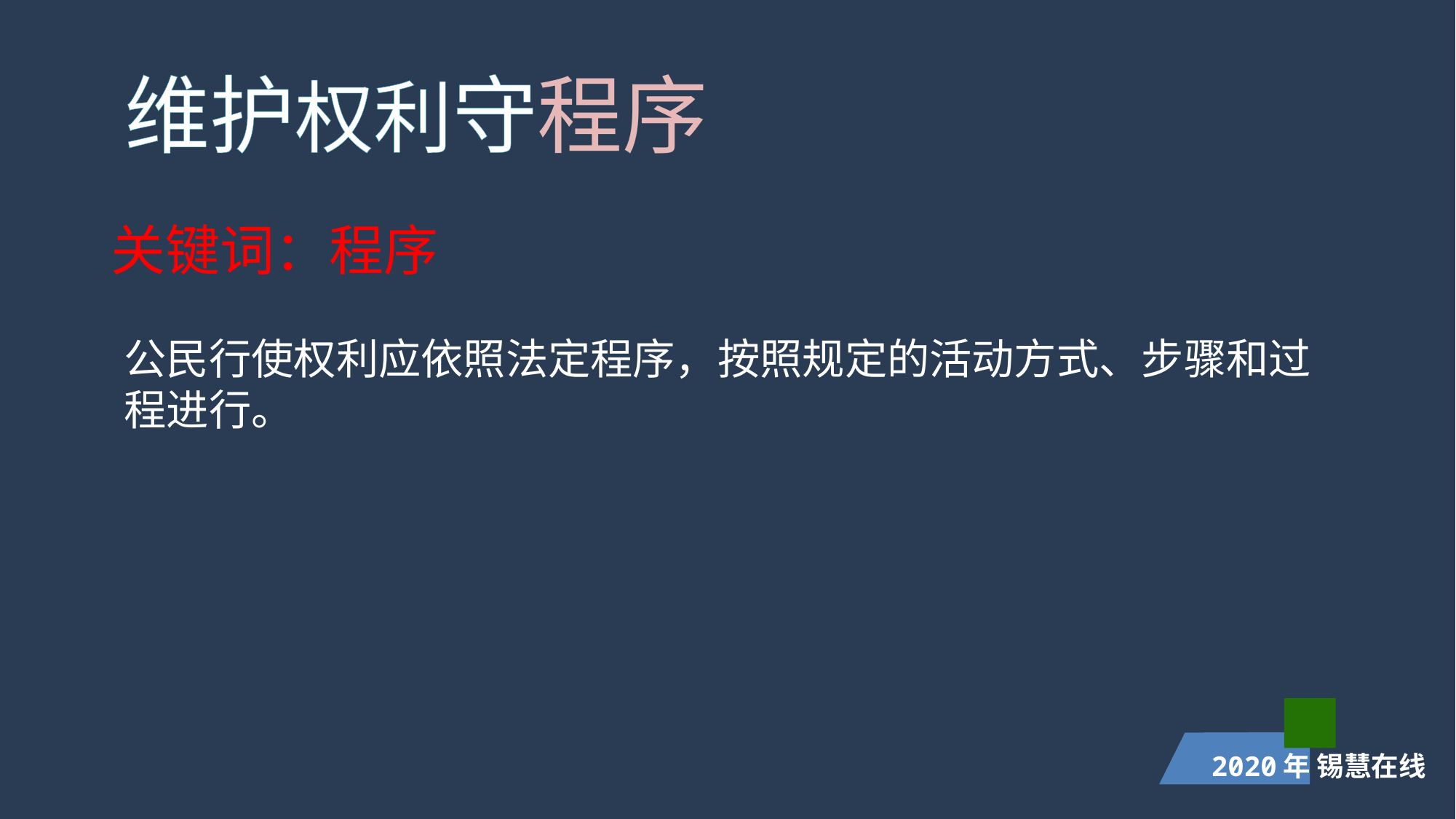

维护权利守程序
关键词：程序
公民行使权利应依照法定程序，按照规定的活动方式、步骤和过程进行。